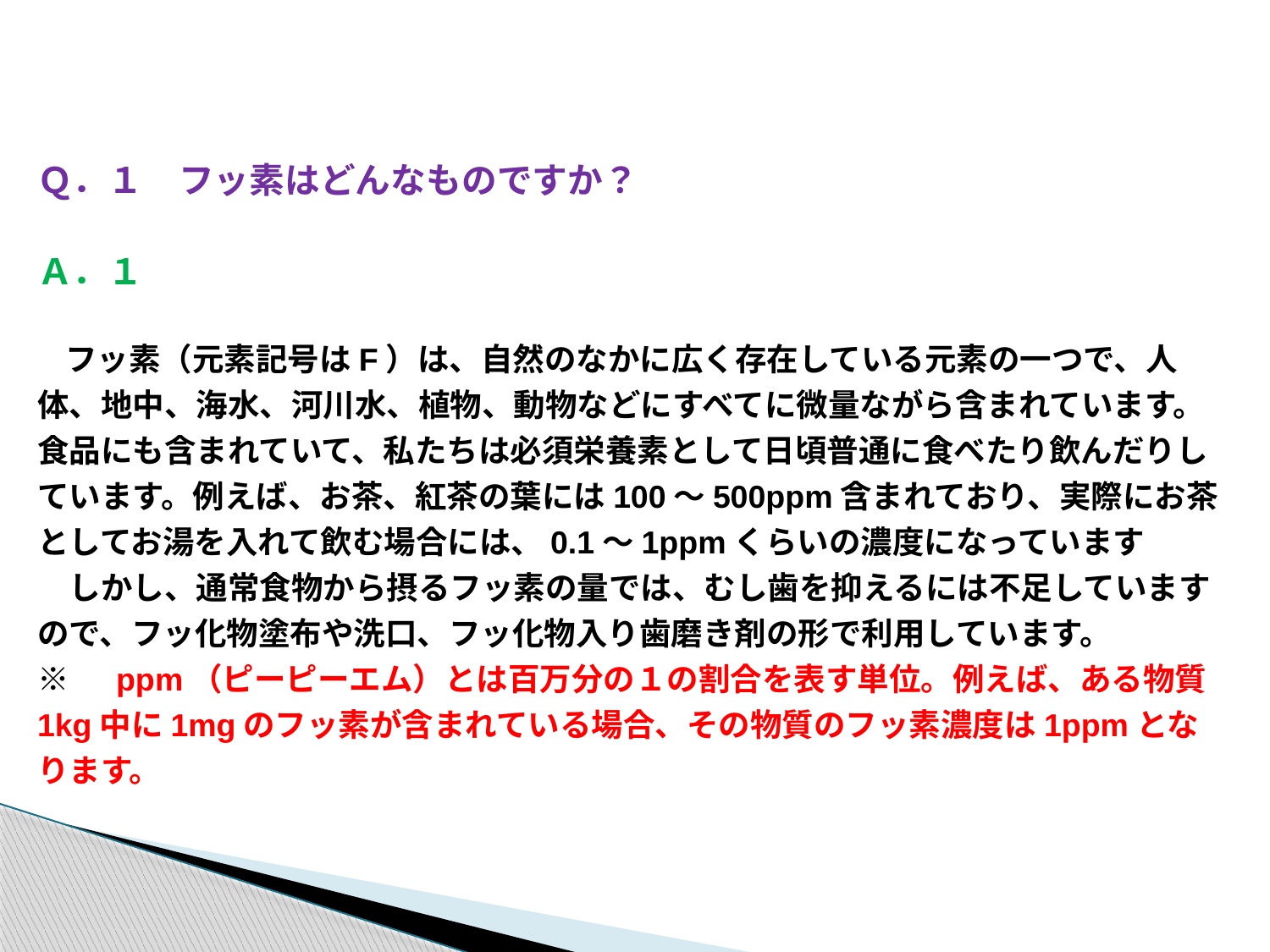

Ｑ．１　フッ素はどんなものですか？

Ａ．１

　フッ素（元素記号はF）は、自然のなかに広く存在している元素の一つで、人体、地中、海水、河川水、植物、動物などにすべてに微量ながら含まれています。
食品にも含まれていて、私たちは必須栄養素として日頃普通に食べたり飲んだりしています。例えば、お茶、紅茶の葉には100～500ppm含まれており、実際にお茶としてお湯を入れて飲む場合には、0.1～1ppmくらいの濃度になっています
　しかし、通常食物から摂るフッ素の量では、むし歯を抑えるには不足していますので、フッ化物塗布や洗口、フッ化物入り歯磨き剤の形で利用しています。
※　ppm（ピーピーエム）とは百万分の１の割合を表す単位。例えば、ある物質1kg中に1mgのフッ素が含まれている場合、その物質のフッ素濃度は1ppmとなります。